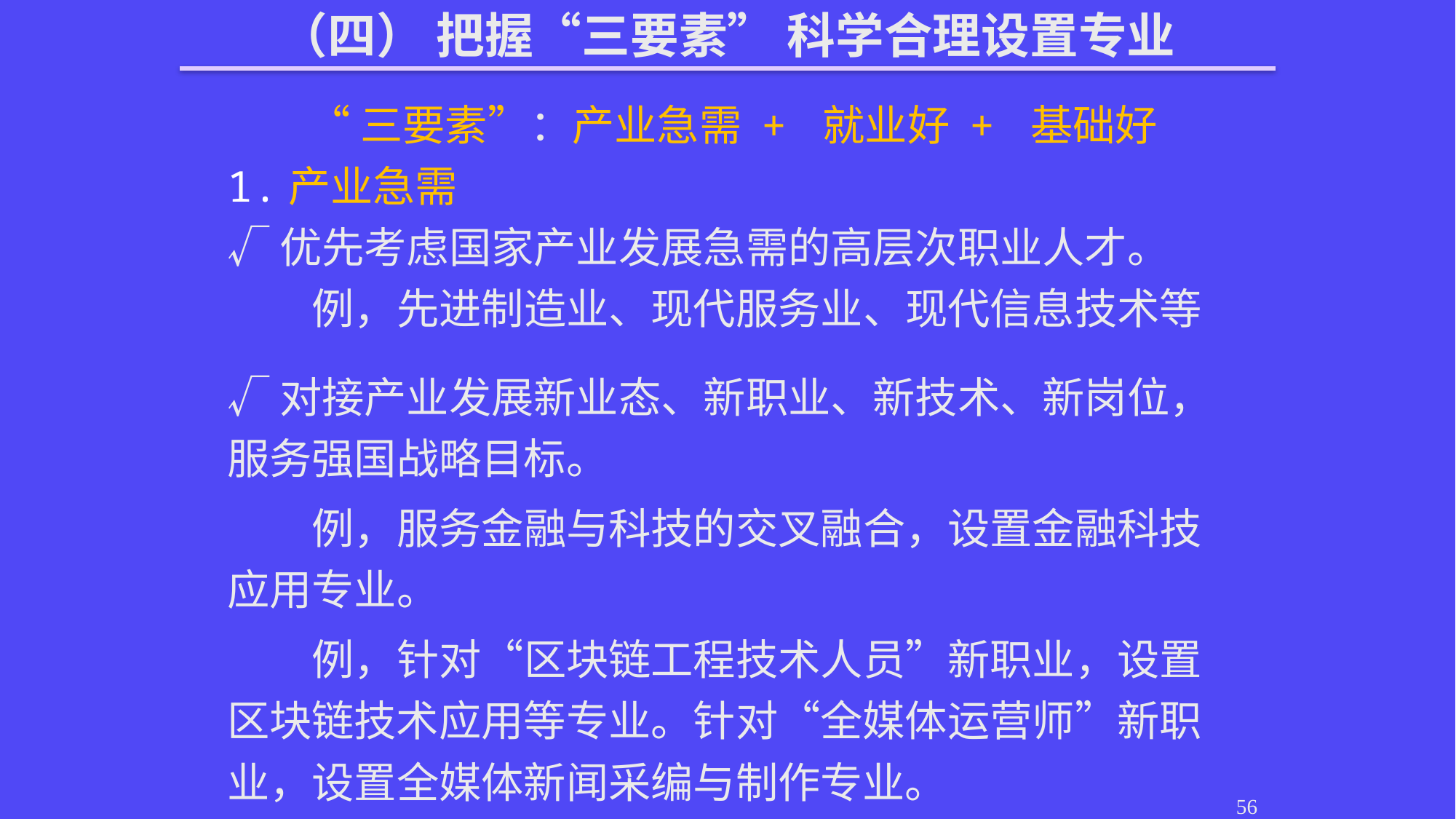

（四） 把握“三要素” 科学合理设置专业
“三要素”：产业急需 + 就业好 + 基础好
1.产业急需
√优先考虑国家产业发展急需的高层次职业人才。
例，先进制造业、现代服务业、现代信息技术等
√对接产业发展新业态、新职业、新技术、新岗位，服务强国战略目标。
例，服务金融与科技的交叉融合，设置金融科技应用专业。
例，针对“区块链工程技术人员”新职业，设置区块链技术应用等专业。针对“全媒体运营师”新职业，设置全媒体新闻采编与制作专业。

56